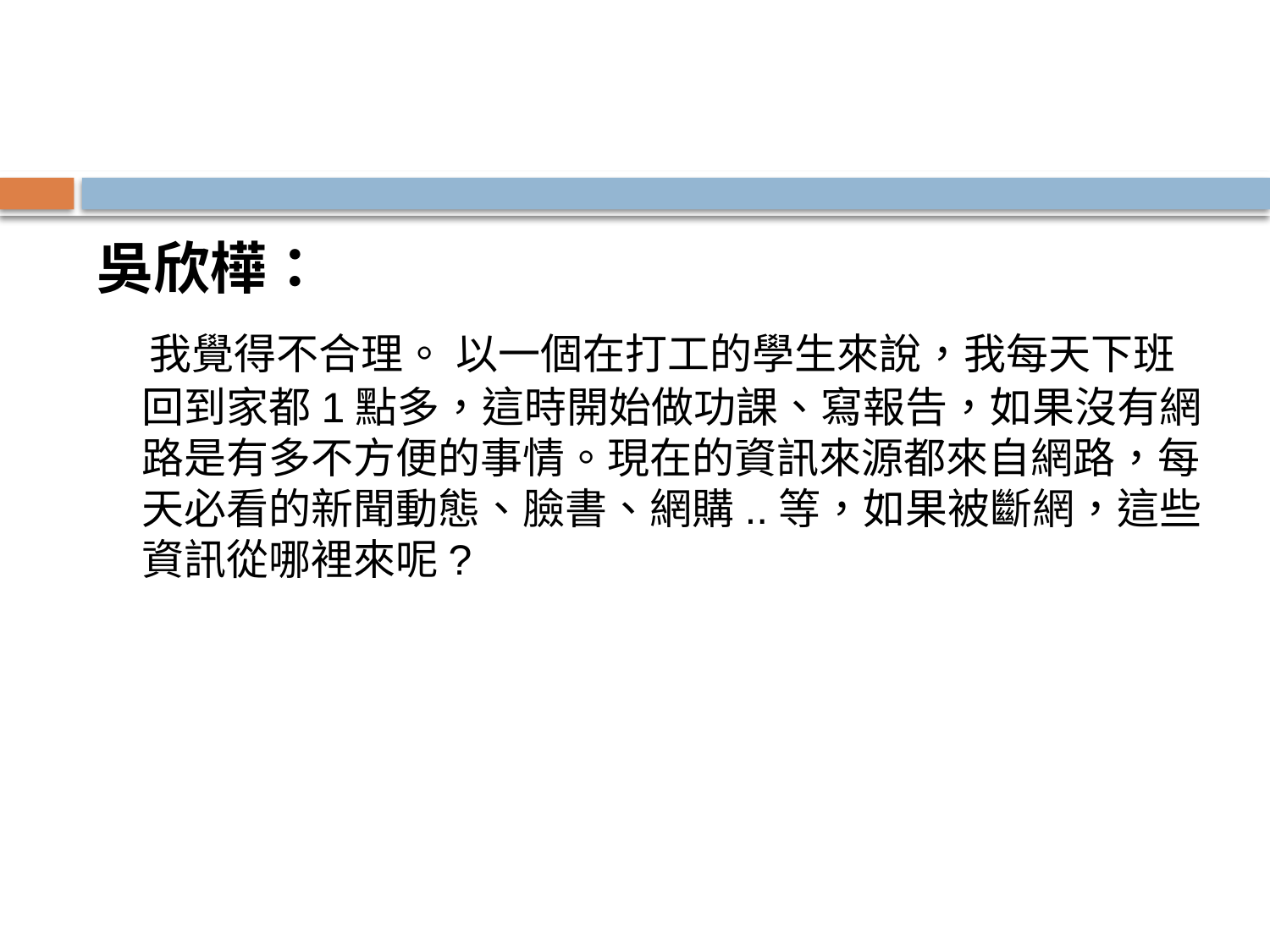

#
吳欣樺：
   我覺得不合理。 以一個在打工的學生來說，我每天下班回到家都1點多，這時開始做功課、寫報告，如果沒有網路是有多不方便的事情。現在的資訊來源都來自網路，每天必看的新聞動態、臉書、網購..等，如果被斷網，這些資訊從哪裡來呢?